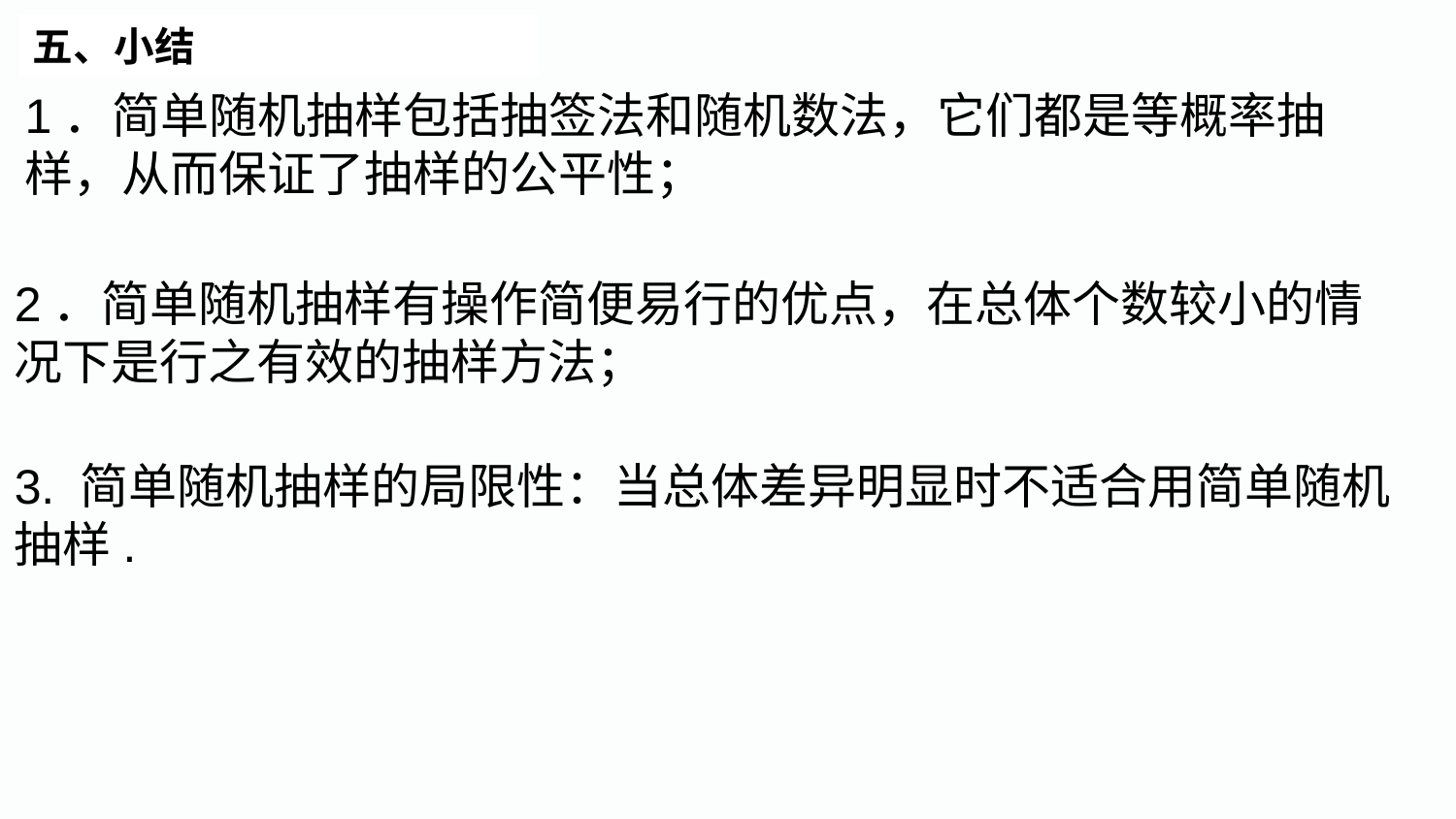

五、小结
1．简单随机抽样包括抽签法和随机数法，它们都是等概率抽样，从而保证了抽样的公平性；
2．简单随机抽样有操作简便易行的优点，在总体个数较小的情况下是行之有效的抽样方法；
3. 简单随机抽样的局限性：当总体差异明显时不适合用简单随机抽样.